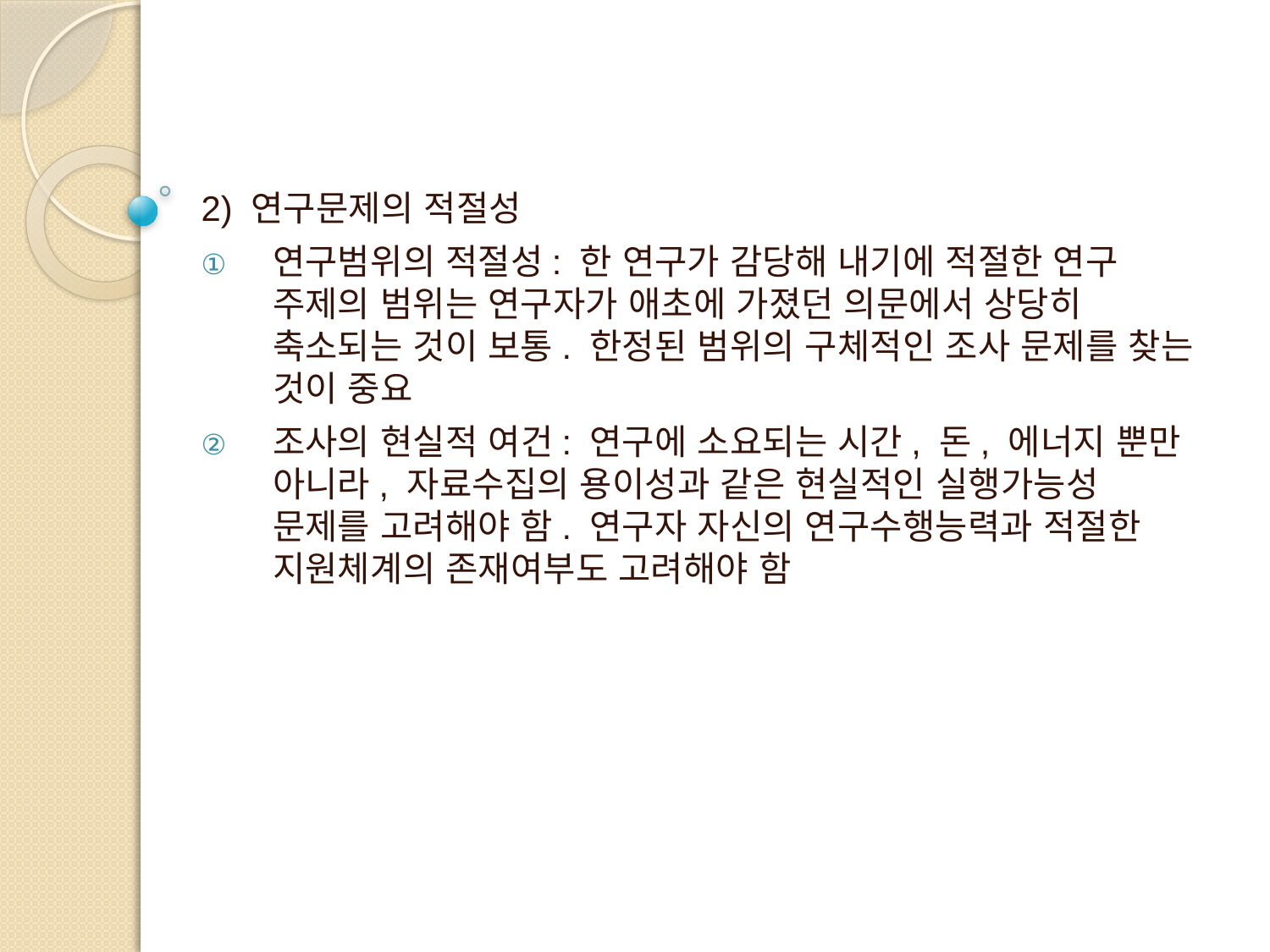

2) 연구문제의 적절성
연구범위의 적절성: 한 연구가 감당해 내기에 적절한 연구 주제의 범위는 연구자가 애초에 가졌던 의문에서 상당히 축소되는 것이 보통. 한정된 범위의 구체적인 조사 문제를 찾는 것이 중요
조사의 현실적 여건: 연구에 소요되는 시간, 돈, 에너지 뿐만 아니라, 자료수집의 용이성과 같은 현실적인 실행가능성 문제를 고려해야 함. 연구자 자신의 연구수행능력과 적절한 지원체계의 존재여부도 고려해야 함